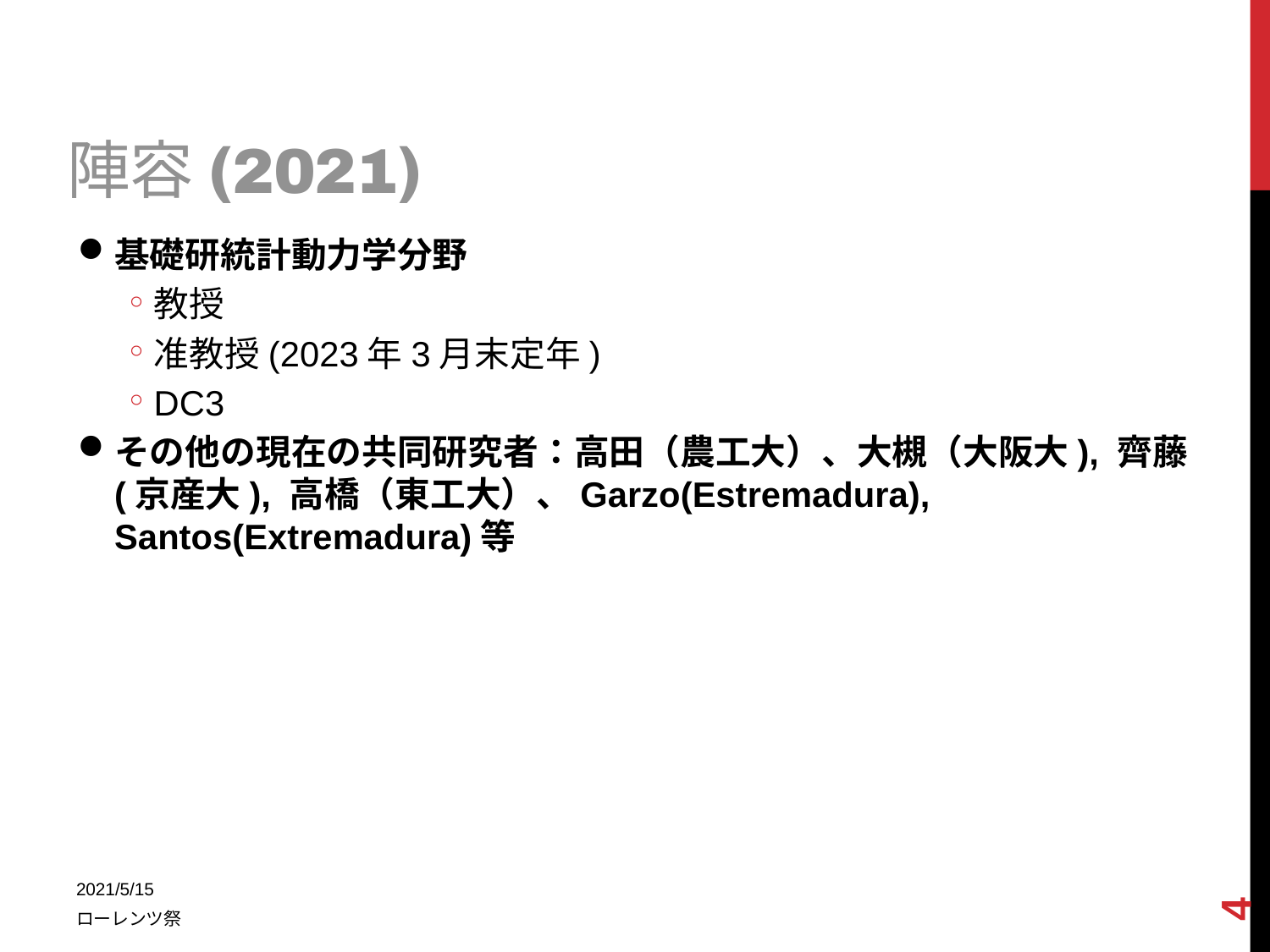

# 陣容(2021)
基礎研統計動力学分野
教授
准教授(2023年3月末定年)
DC3
その他の現在の共同研究者：高田（農工大）、大槻（大阪大), 齊藤 (京産大), 高橋（東工大）、Garzo(Estremadura), Santos(Extremadura)等
4
2021/5/15
ローレンツ祭